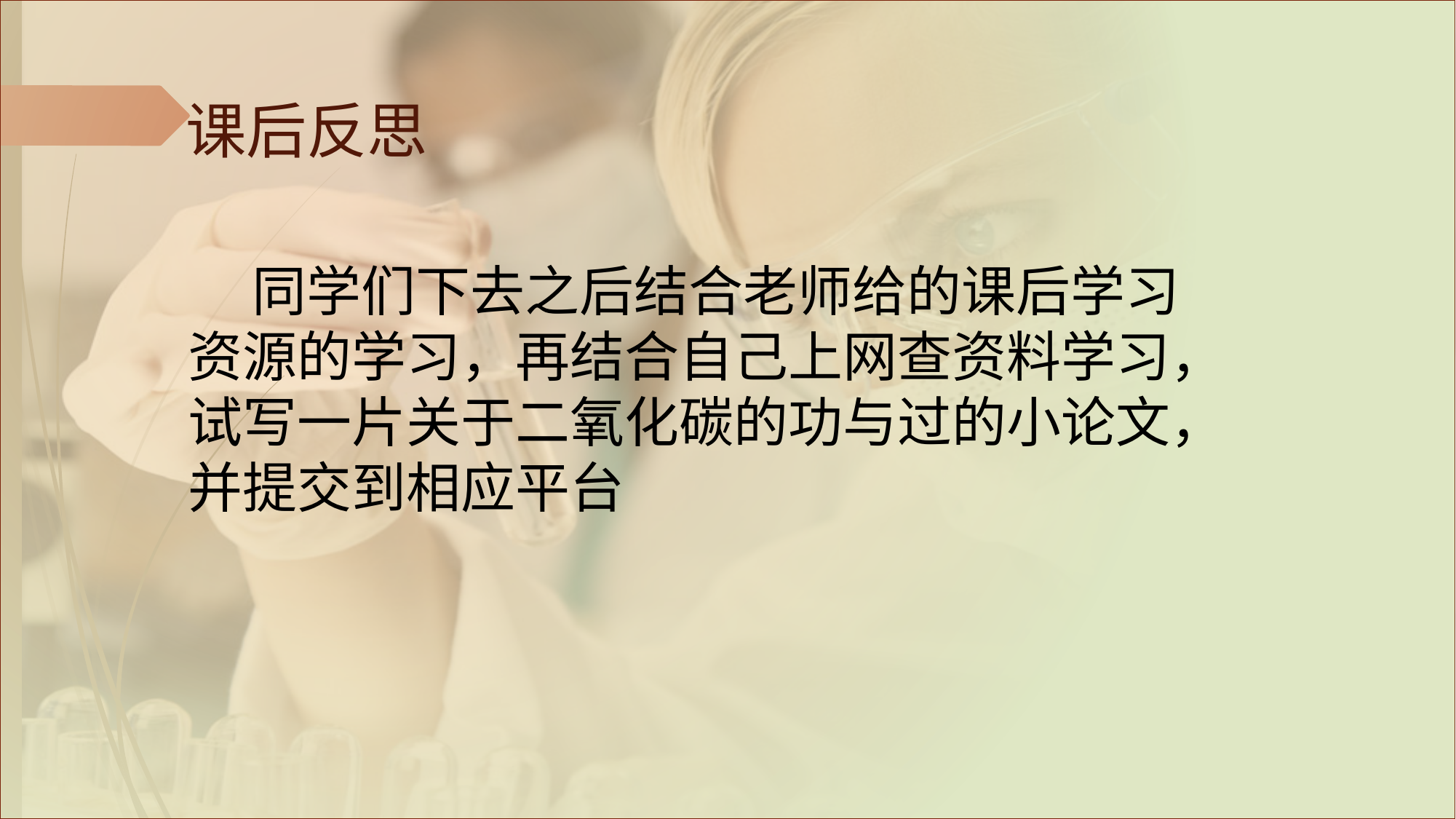

课后反思

同学们下去之后结合老师给的课后学习资源的学习，再结合自己上网查资料学习，试写一片关于二氧化碳的功与过的小论文，并提交到相应平台